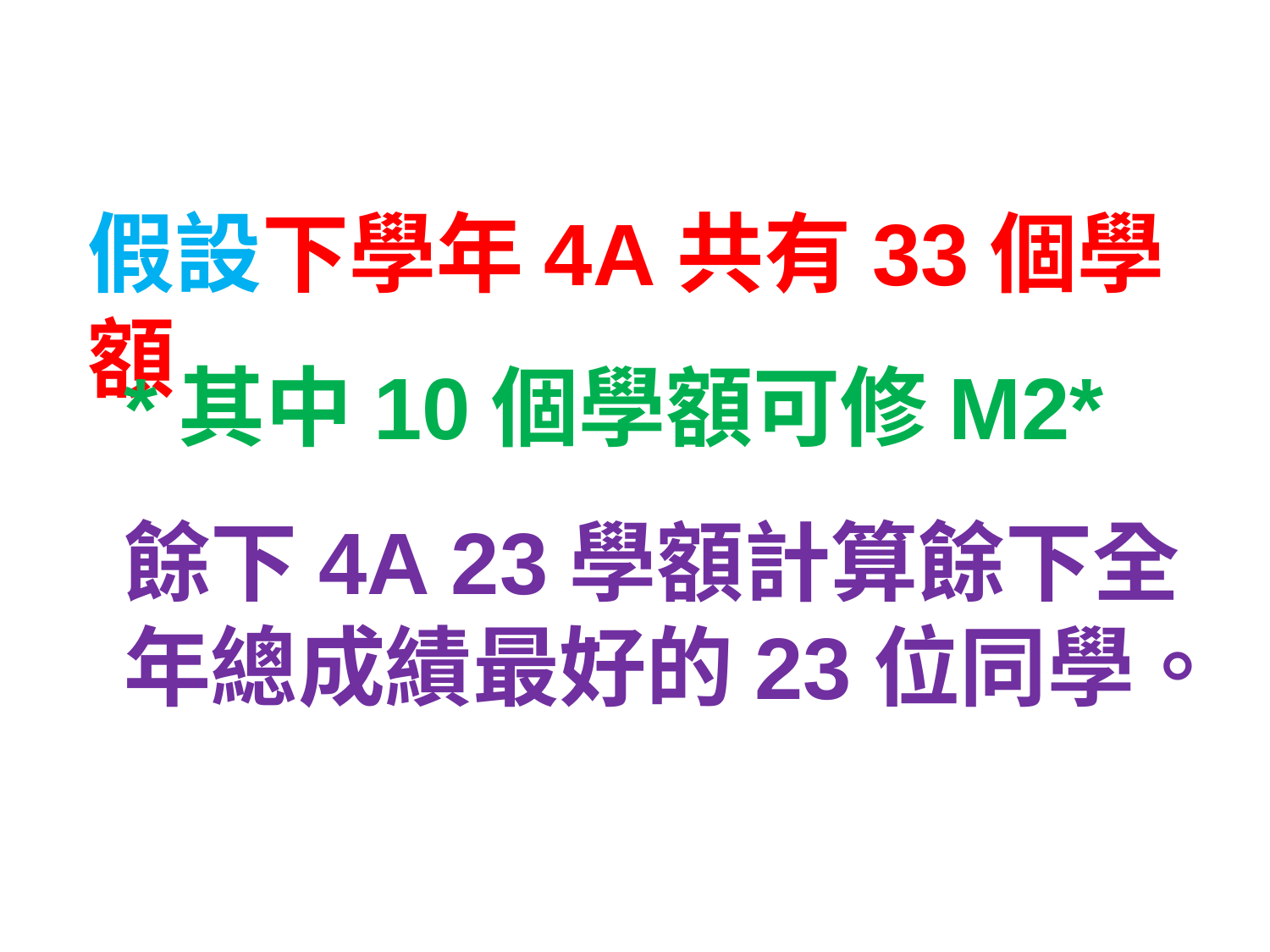

假設下學年4A共有33個學額
*其中10個學額可修M2*
餘下4A 23學額計算餘下全年總成績最好的23位同學。